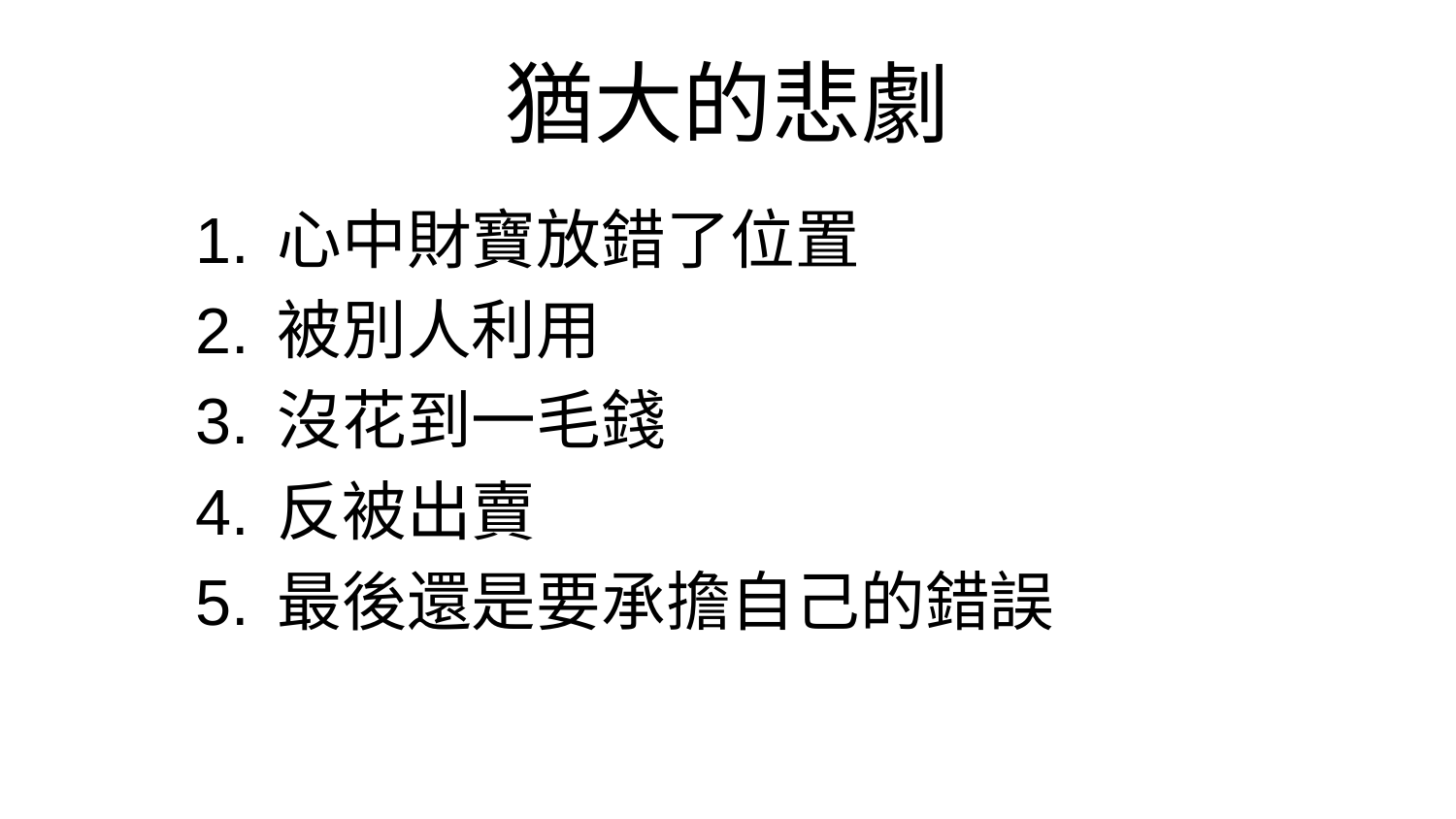

# 猶大的悲劇
心中財寶放錯了位置
被別人利用
沒花到一毛錢
反被出賣
最後還是要承擔自己的錯誤